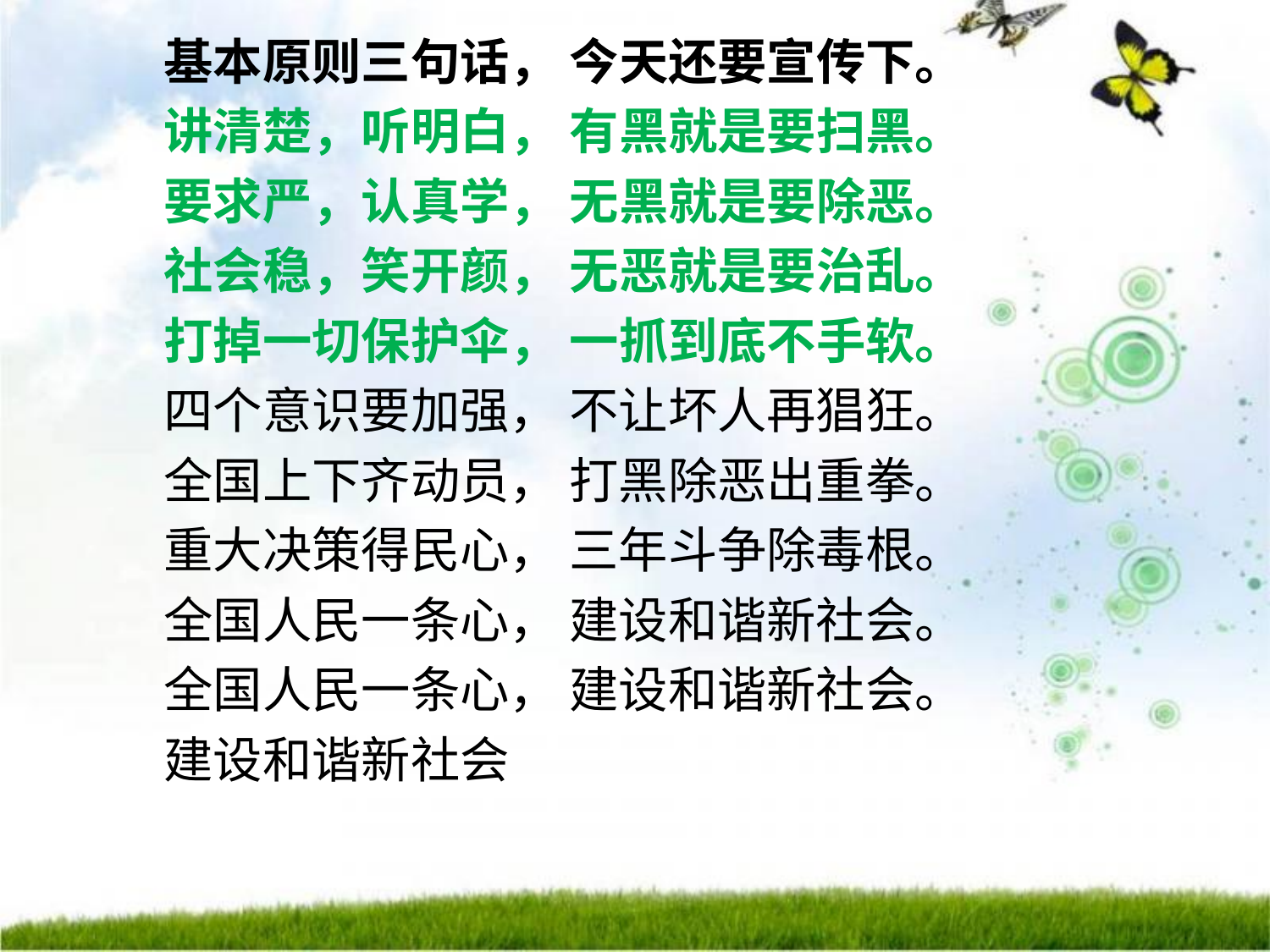

基本原则三句话， 今天还要宣传下。
讲清楚，听明白， 有黑就是要扫黑。
要求严，认真学， 无黑就是要除恶。
社会稳，笑开颜， 无恶就是要治乱。
打掉一切保护伞， 一抓到底不手软。
四个意识要加强， 不让坏人再猖狂。
全国上下齐动员， 打黑除恶出重拳。
重大决策得民心， 三年斗争除毒根。
全国人民一条心， 建设和谐新社会。
全国人民一条心， 建设和谐新社会。
建设和谐新社会